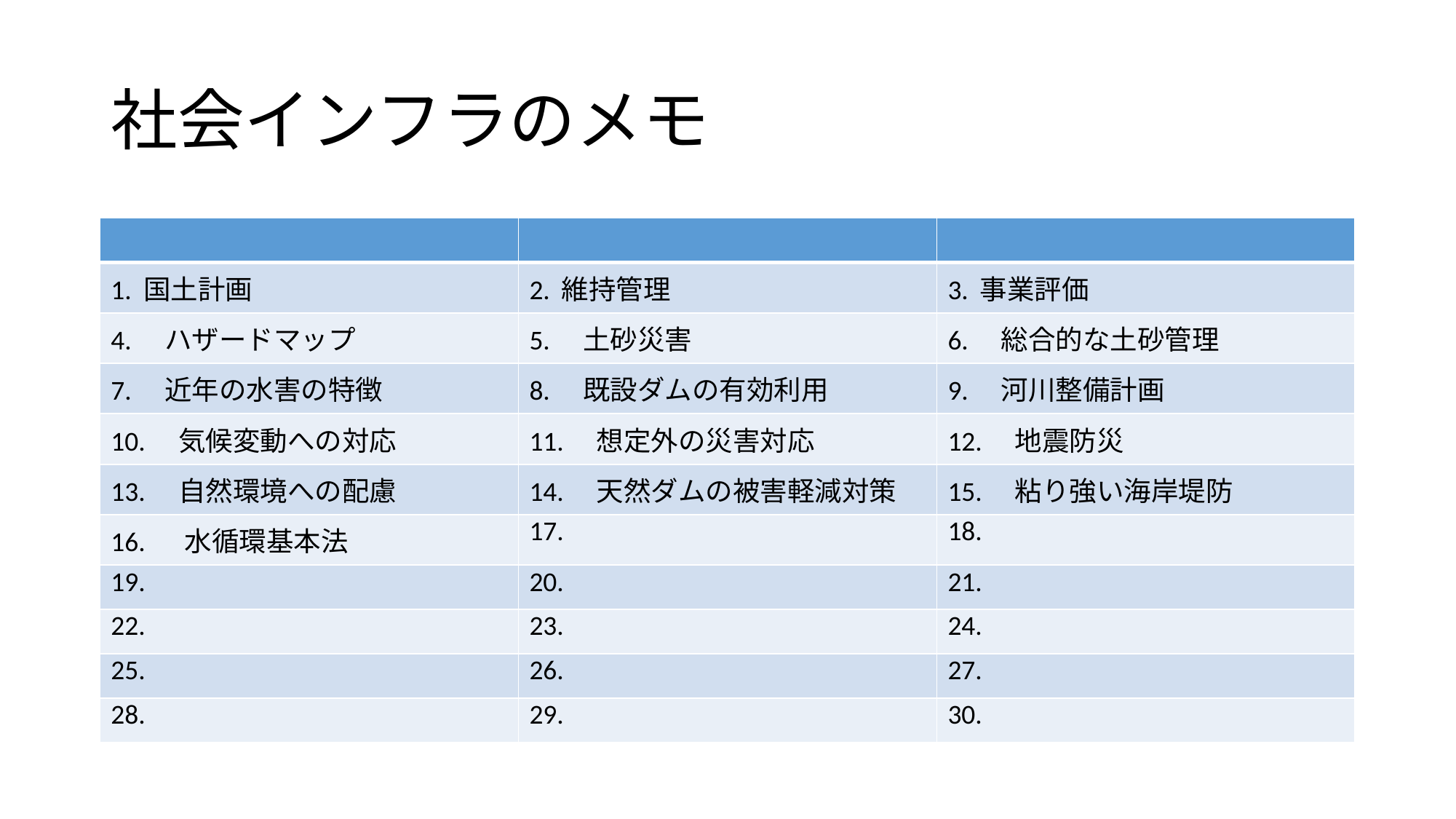

# 社会インフラのメモ
|  |  |  |
| --- | --- | --- |
| 1. 国土計画 | 2. 維持管理 | 3. 事業評価 |
| 4.　ハザードマップ | 5.　土砂災害 | 6.　総合的な土砂管理 |
| 7.　近年の水害の特徴 | 8.　既設ダムの有効利用 | 9.　河川整備計画 |
| 10.　気候変動への対応 | 11.　想定外の災害対応 | 12.　地震防災 |
| 13.　自然環境への配慮 | 14.　天然ダムの被害軽減対策 | 15.　粘り強い海岸堤防 |
| 16. 　水循環基本法 | 17. | 18. |
| 19. | 20. | 21. |
| 22. | 23. | 24. |
| 25. | 26. | 27. |
| 28. | 29. | 30. |